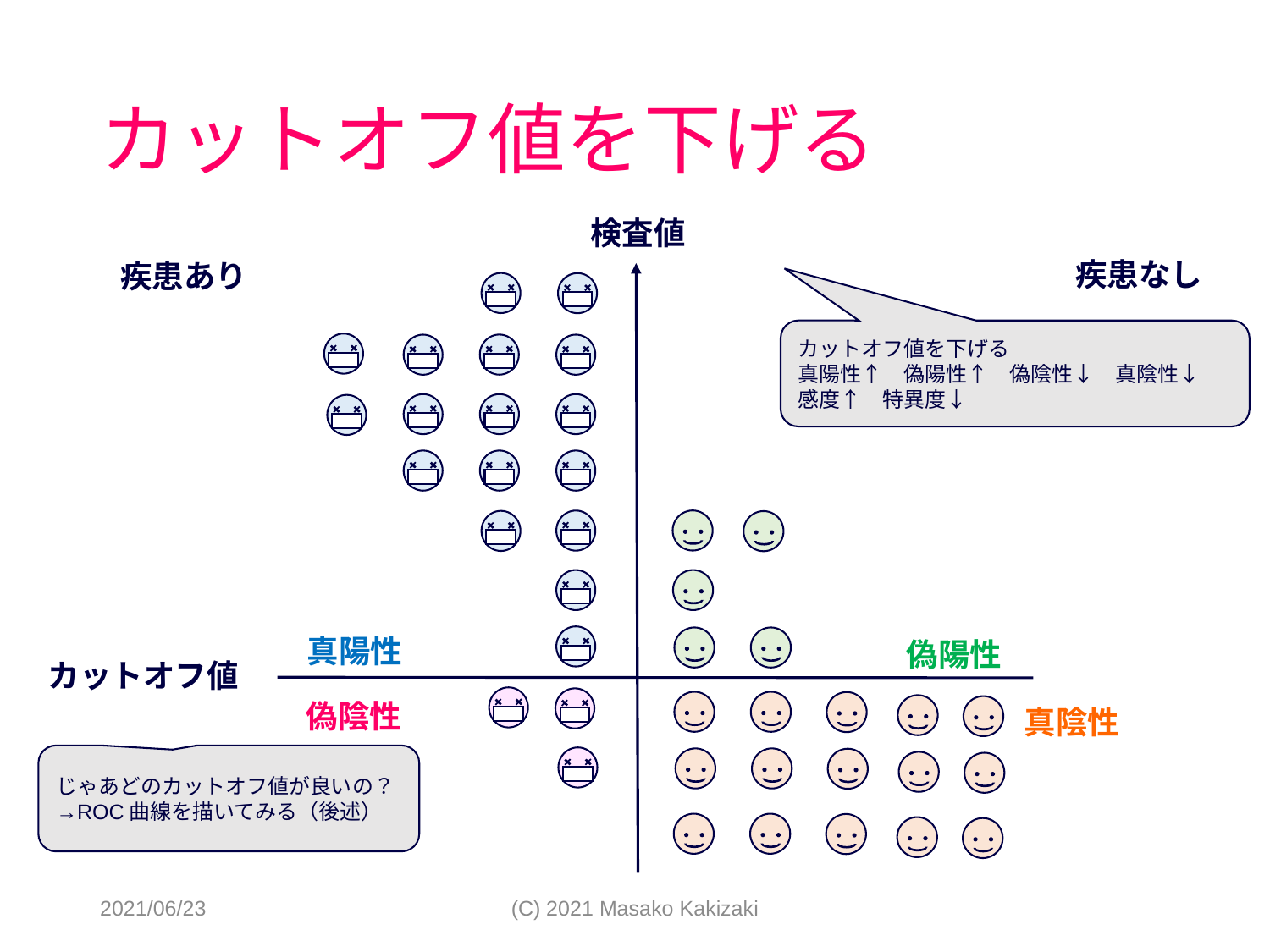

# カットオフ値を下げる
検査値
疾患なし
疾患あり

カットオフ値を下げる
真陽性↑　偽陽性↑　偽陰性↓　真陰性↓
感度↑　特異度↓

真陽性

偽陽性

カットオフ値

偽陰性

真陰性

じゃあどのカットオフ値が良いの？
→ROC曲線を描いてみる（後述）

2021/06/23
(C) 2021 Masako Kakizaki